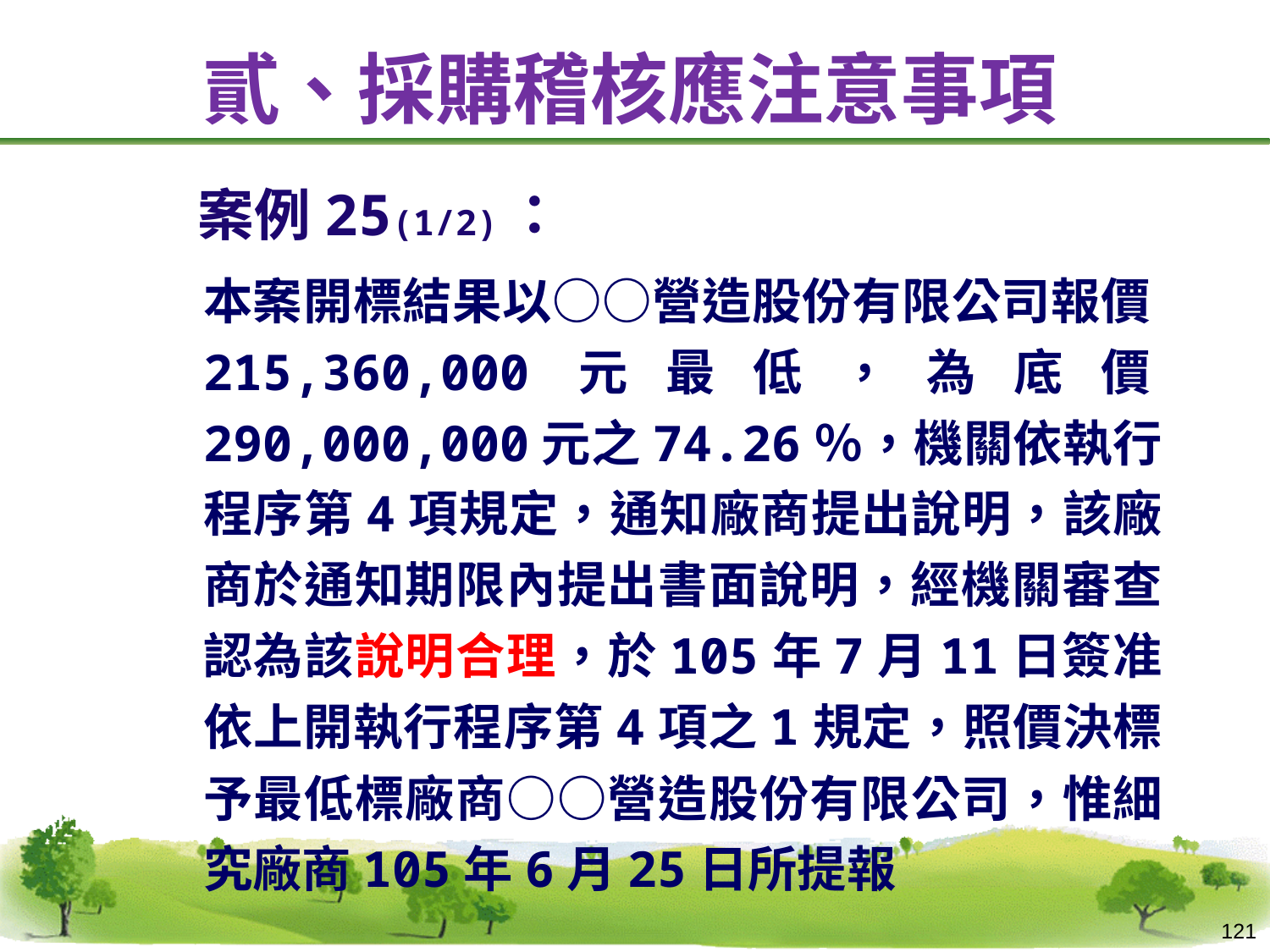

# 貳、採購稽核應注意事項
　案例25(1/2)：
本案開標結果以○○營造股份有限公司報價215,360,000元最低，為底價290,000,000元之74.26％，機關依執行程序第4項規定，通知廠商提出說明，該廠商於通知期限內提出書面說明，經機關審查認為該說明合理，於105年7月11日簽准依上開執行程序第4項之1規定，照價決標予最低標廠商○○營造股份有限公司，惟細究廠商105年6月25日所提報
121